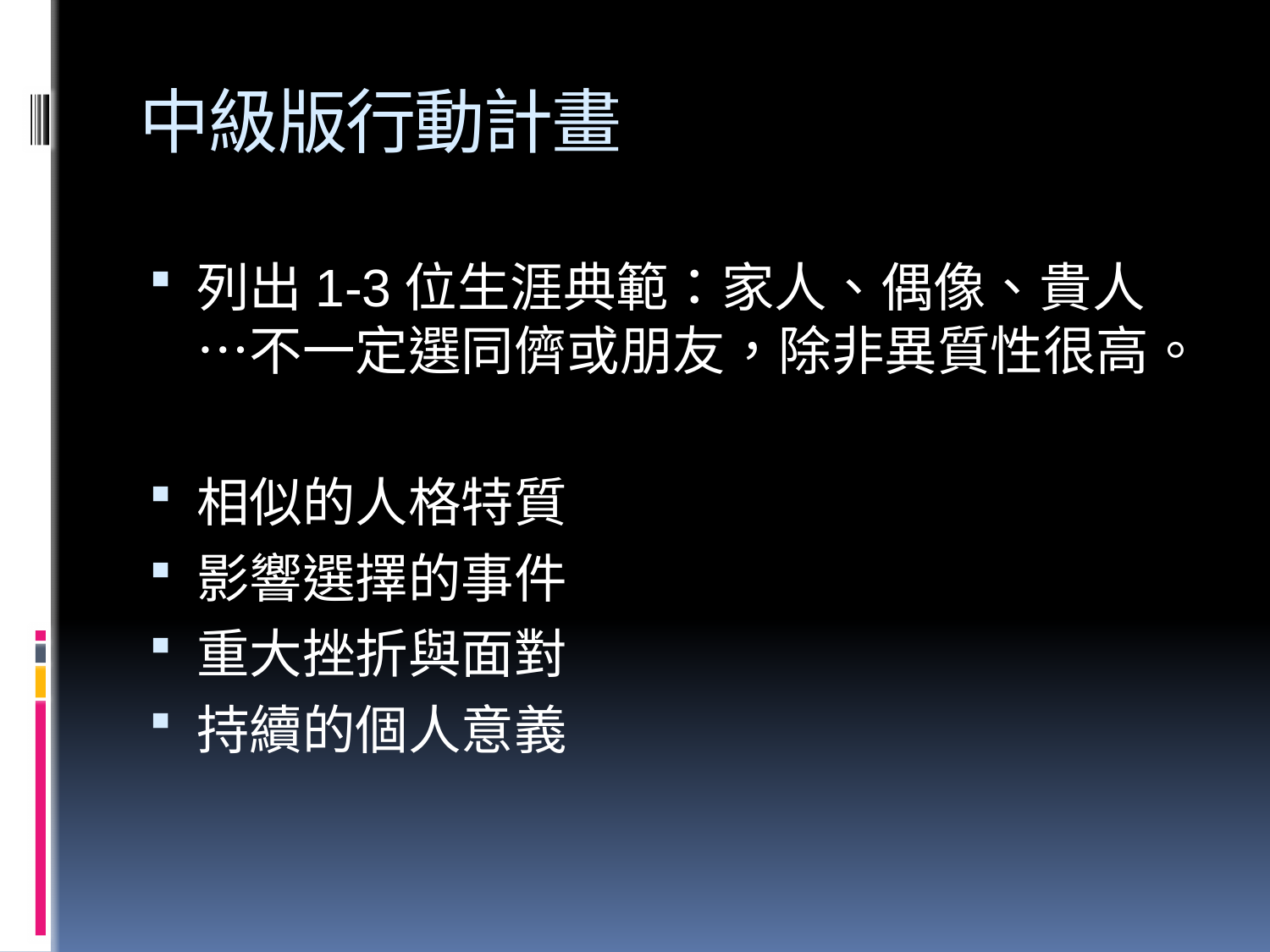

# 中級版行動計畫
列出1-3位生涯典範：家人、偶像、貴人…不一定選同儕或朋友，除非異質性很高。

相似的人格特質
影響選擇的事件
重大挫折與面對
持續的個人意義